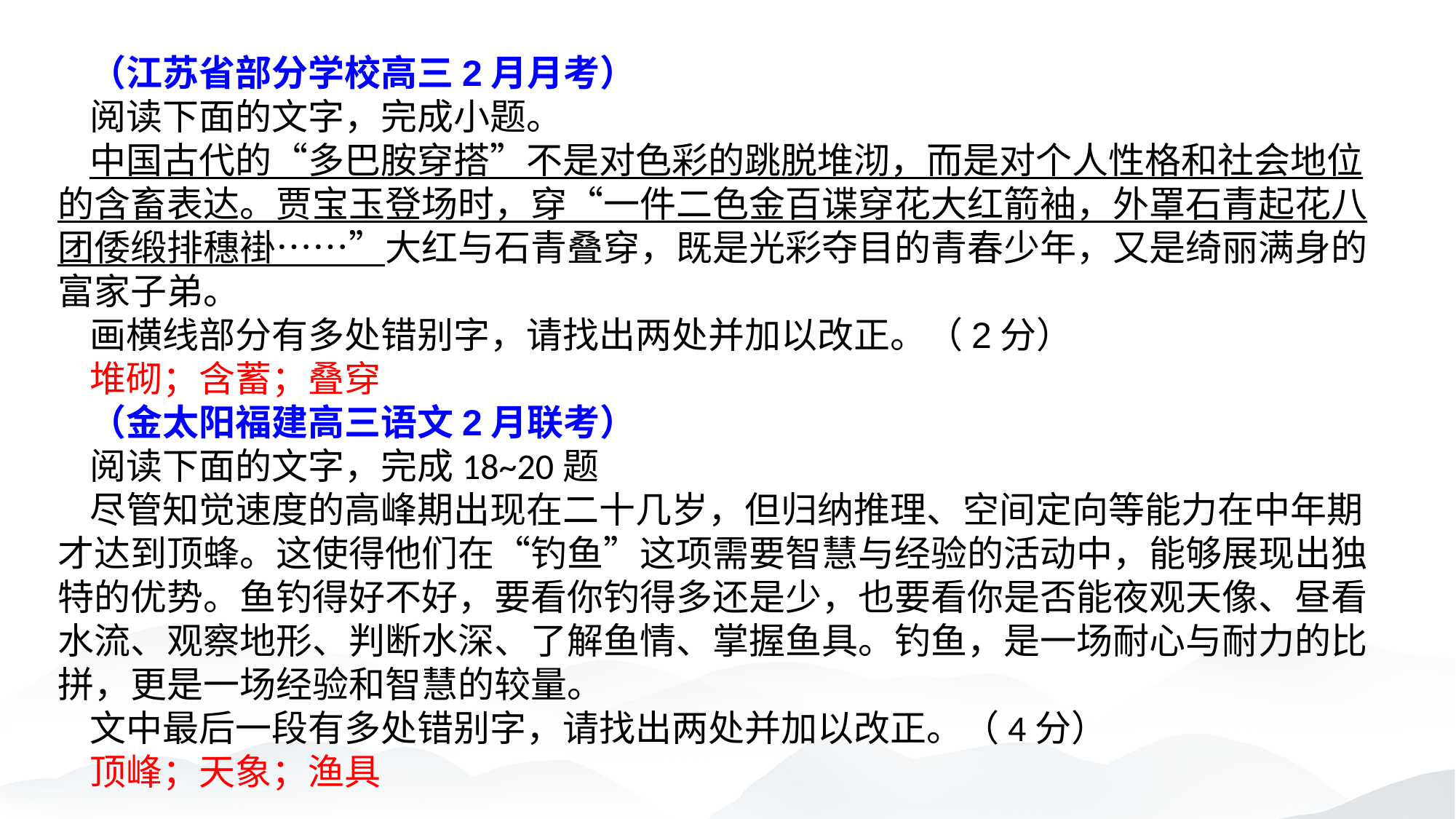

（江苏省部分学校高三2月月考）
阅读下面的文字，完成小题。
中国古代的“多巴胺穿搭”不是对色彩的跳脱堆沏，而是对个人性格和社会地位的含畜表达。贾宝玉登场时，穿“一件二色金百谍穿花大红箭袖，外罩石青起花八团倭缎排穗褂……”大红与石青叠穿，既是光彩夺目的青春少年，又是绮丽满身的富家子弟。
画横线部分有多处错别字，请找出两处并加以改正。（2分）
堆砌；含蓄；叠穿
（金太阳福建高三语文2月联考）
阅读下面的文字，完成18~20题
尽管知觉速度的高峰期出现在二十几岁，但归纳推理、空间定向等能力在中年期才达到顶蜂。这使得他们在“钓鱼”这项需要智慧与经验的活动中，能够展现出独特的优势。鱼钓得好不好，要看你钓得多还是少，也要看你是否能夜观天像、昼看水流、观察地形、判断水深、了解鱼情、掌握鱼具。钓鱼，是一场耐心与耐力的比拼，更是一场经验和智慧的较量。
文中最后一段有多处错别字，请找出两处并加以改正。（4分）
顶峰；天象；渔具